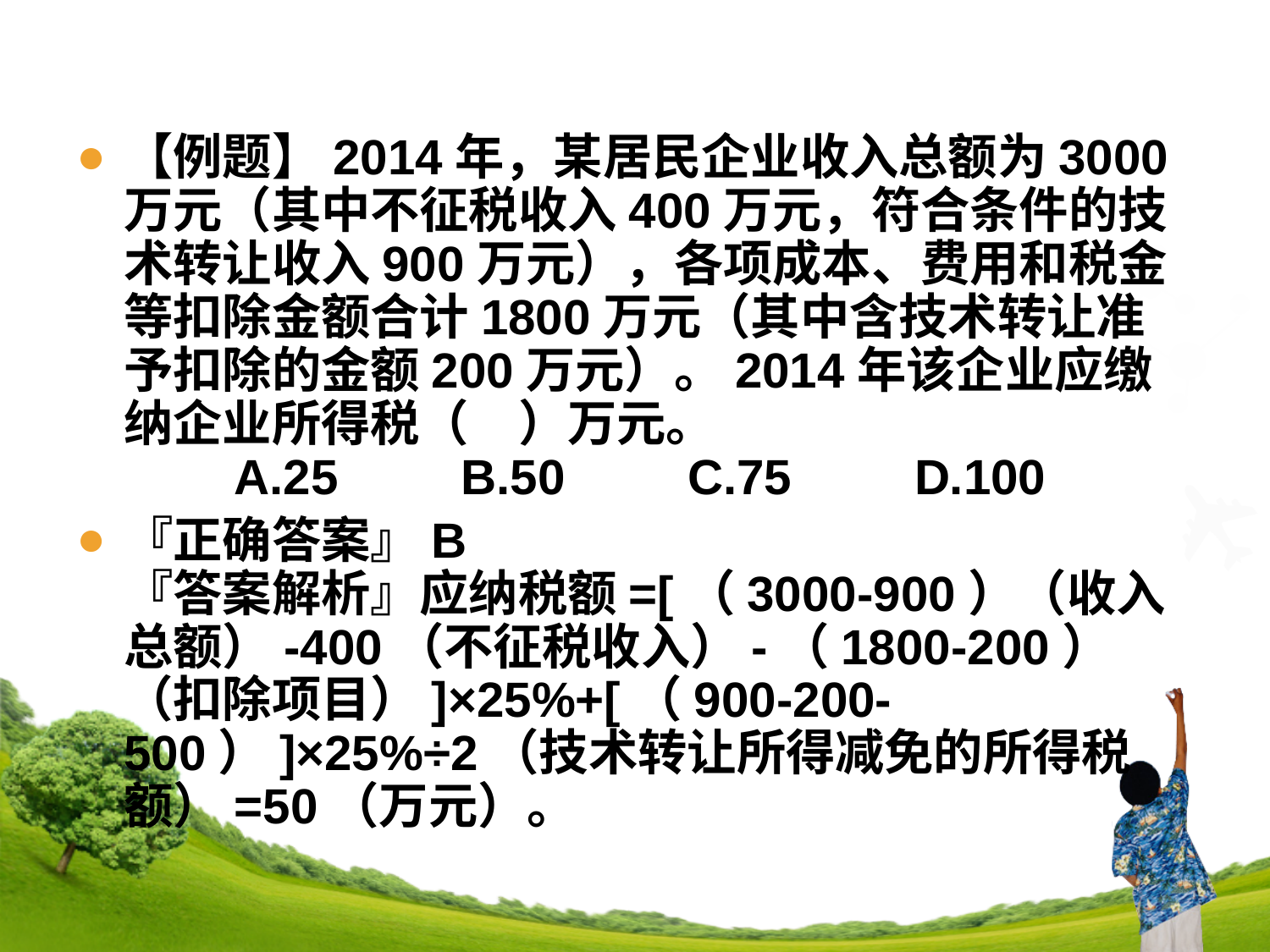

【例题】2014年，某居民企业收入总额为3000万元（其中不征税收入400万元，符合条件的技术转让收入900万元），各项成本、费用和税金等扣除金额合计1800万元（其中含技术转让准予扣除的金额200万元）。2014年该企业应缴纳企业所得税（　）万元。
　　A.25　　B.50　　C.75　　D.100
『正确答案』B
『答案解析』应纳税额=[（3000-900）（收入总额）-400（不征税收入）-（1800-200）（扣除项目）]×25%+[（900-200-500）]×25%÷2（技术转让所得减免的所得税额）=50（万元）。